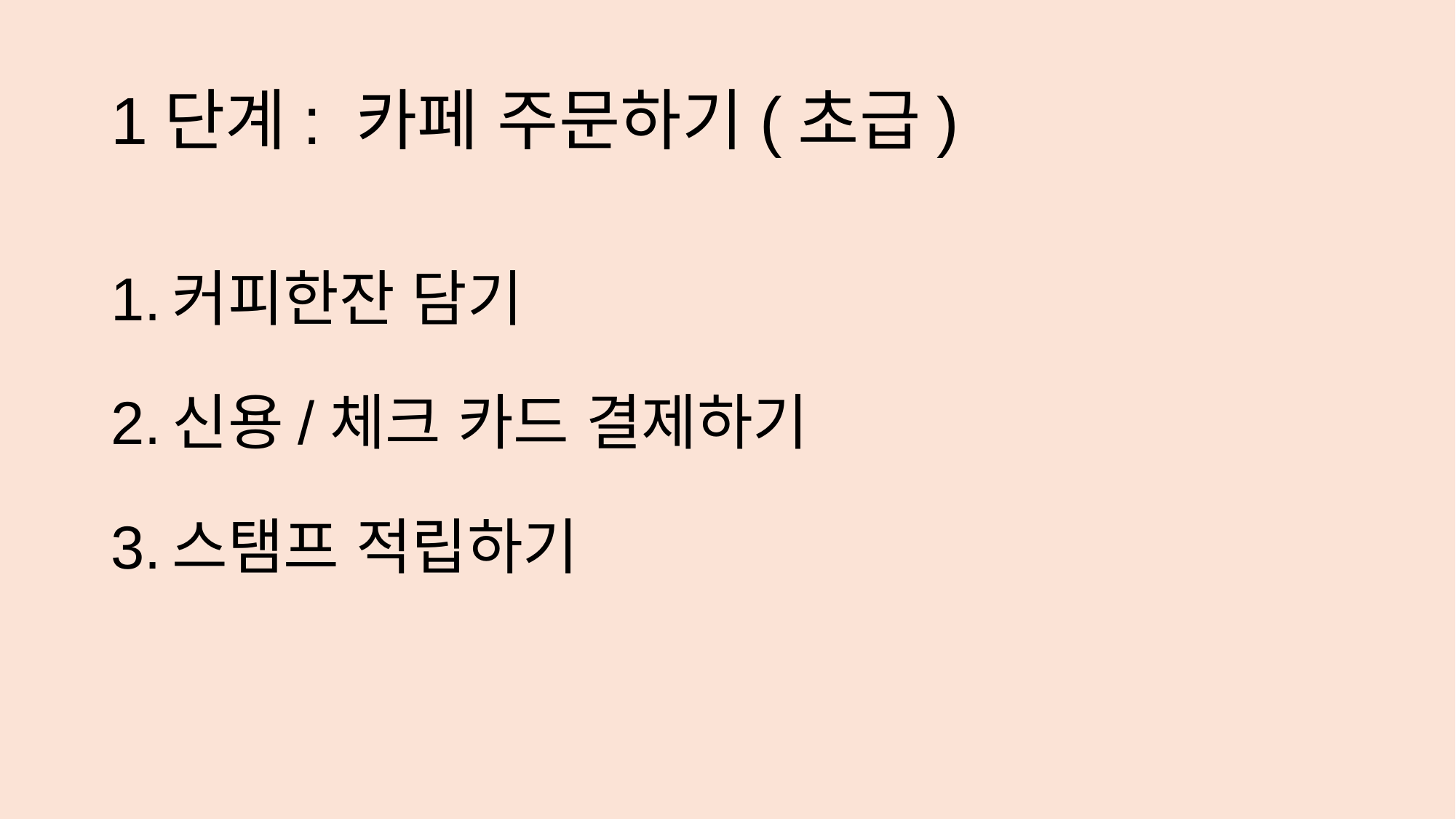

# 1단계: 카페 주문하기(초급)
커피한잔 담기
신용/체크 카드 결제하기
스탬프 적립하기